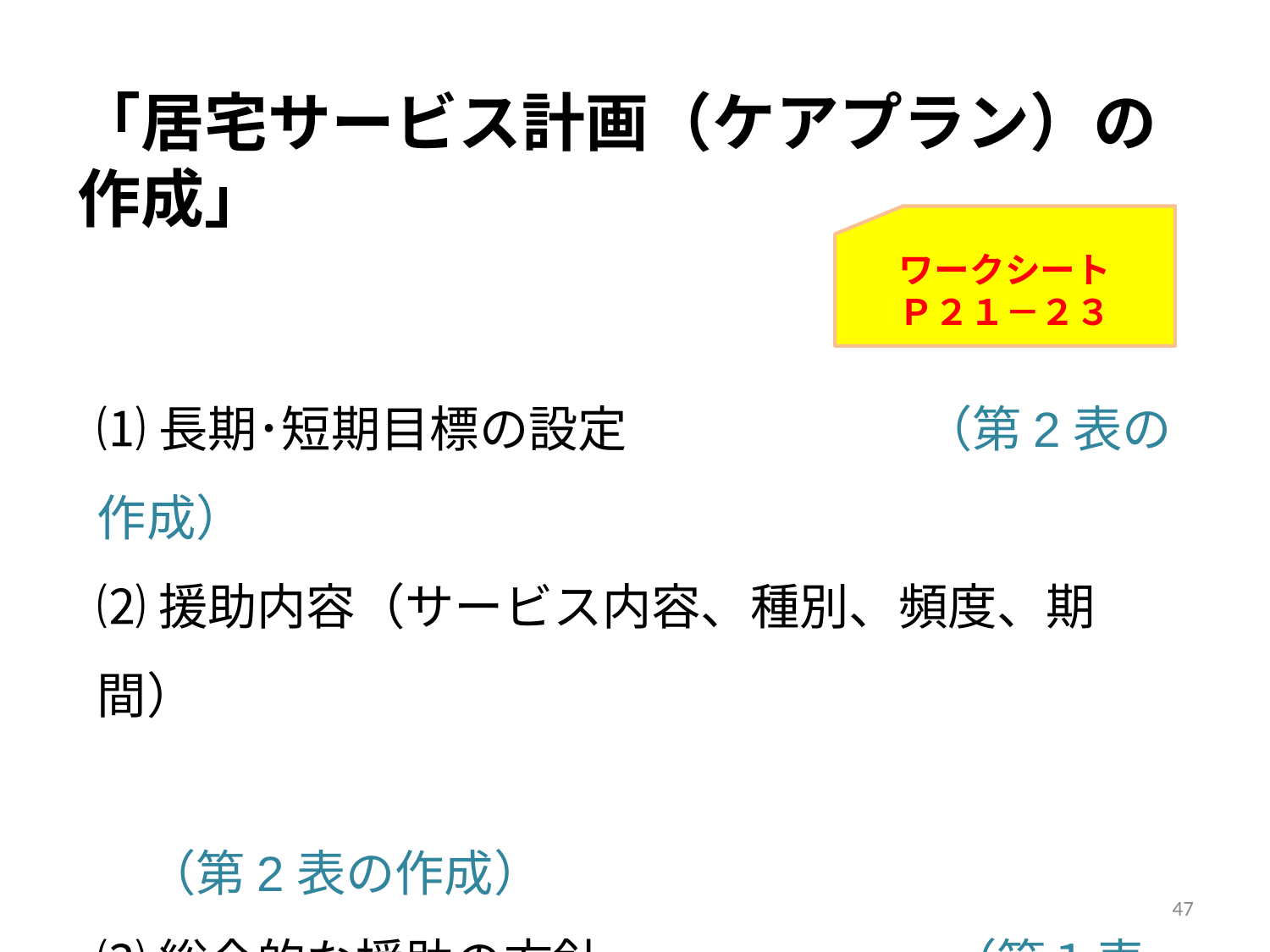

「居宅サービス計画（ケアプラン）の作成」
ワークシート
Ｐ２１－２３
⑴長期･短期目標の設定　　　　　　（第2表の作成）
⑵援助内容（サービス内容、種別、頻度、期間）
　　　　　　　　　　　　　　　　　　　　　　（第2表の作成）
⑶総合的な援助の方針　　　　　　　（第１表の作成）
⑷週間サービス計画　　　　　　　　　（第3表の作成）
⑸サービス利用票簡易版　　　　　　（実習版の作成）

47